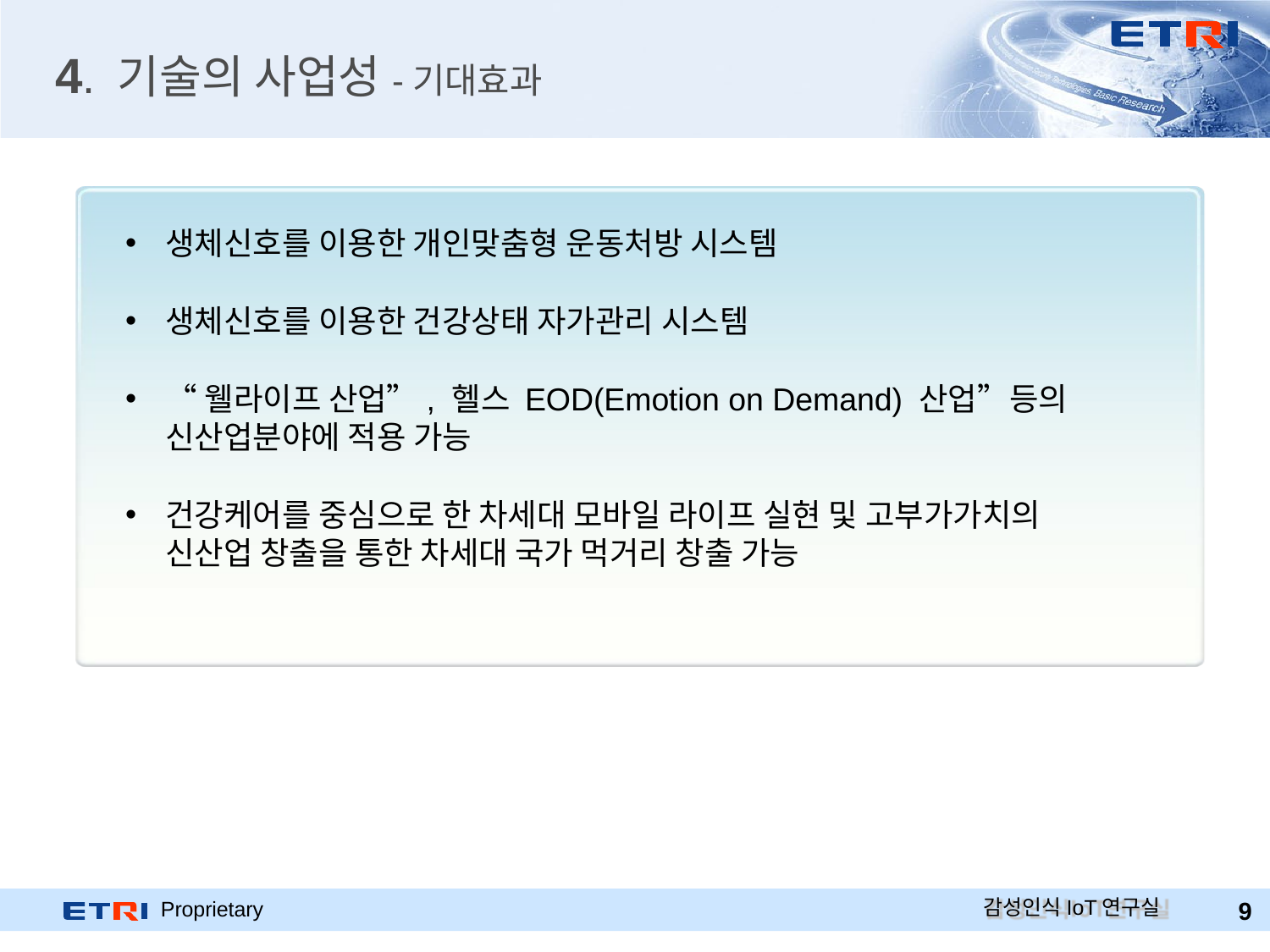

# 4. 기술의 사업성-기대효과

생체신호를 이용한 개인맞춤형 운동처방 시스템

생체신호를 이용한 건강상태 자가관리 시스템

“웰라이프 산업”, 헬스 EOD(Emotion on Demand) 산업”등의  신산업분야에 적용 가능

건강케어를 중심으로 한 차세대 모바일 라이프 실현 및 고부가가치의  신산업 창출을 통한 차세대 국가 먹거리 창출 가능

감성인식IoT연구실
Proprietary
9